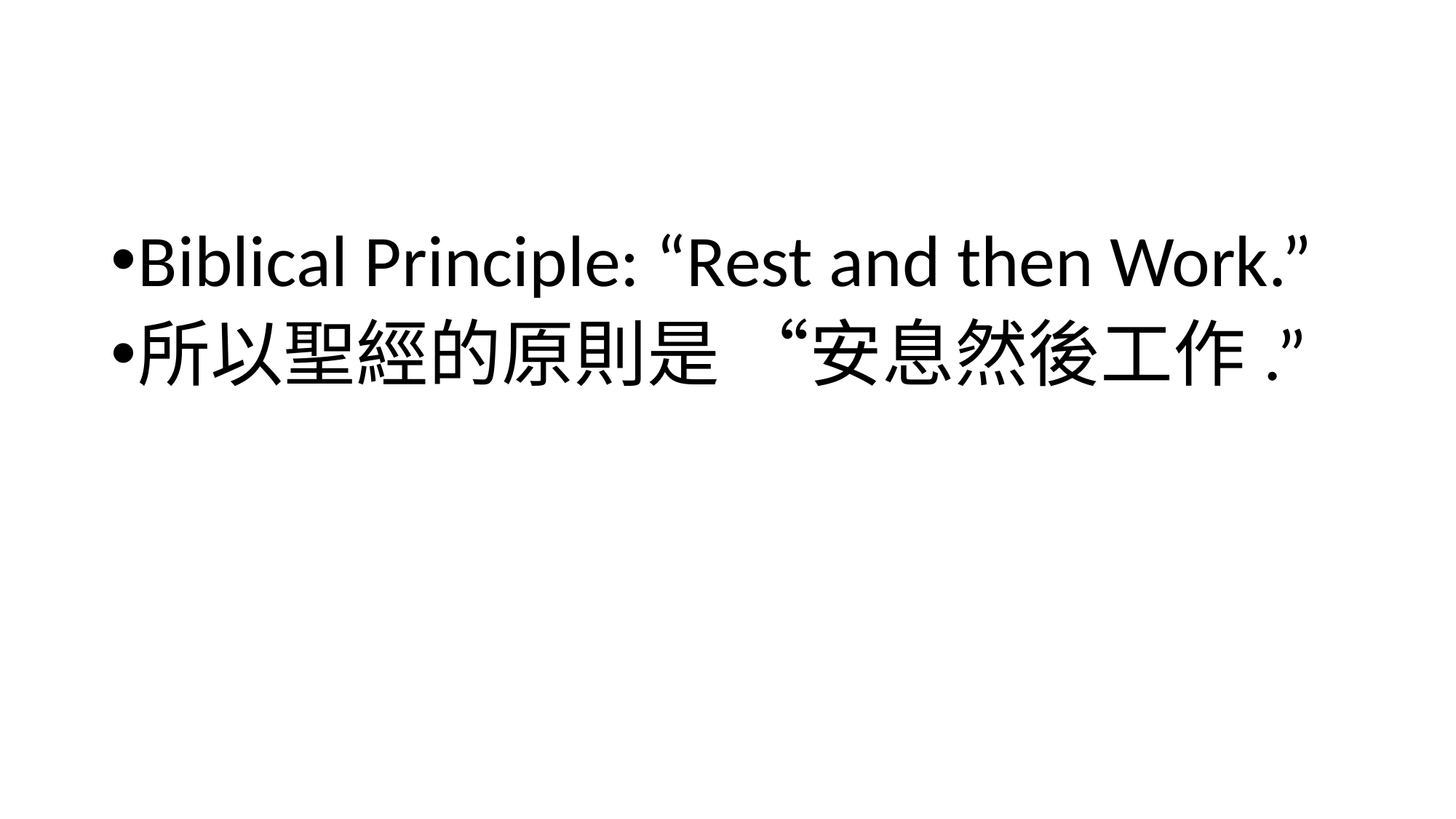

#
Biblical Principle: “Rest and then Work.”
所以聖經的原則是 “安息然後工作.”